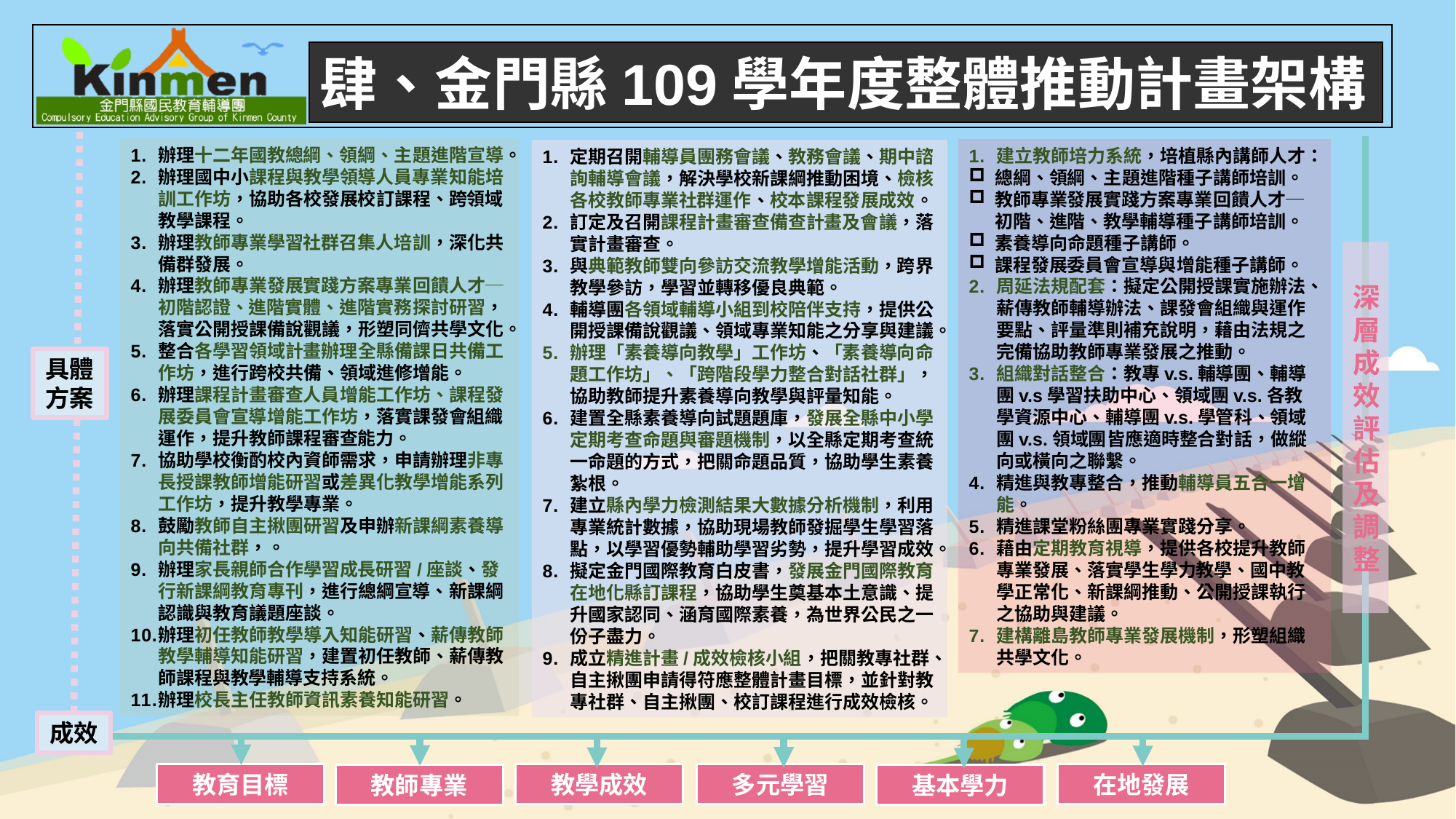

肆、金門縣109學年度整體推動計畫架構
辦理十二年國教總綱、領綱、主題進階宣導。
辦理國中小課程與教學領導人員專業知能培訓工作坊，協助各校發展校訂課程、跨領域教學課程。
辦理教師專業學習社群召集人培訓，深化共備群發展。
辦理教師專業發展實踐方案專業回饋人才─初階認證、進階實體、進階實務探討研習，落實公開授課備說觀議，形塑同儕共學文化。
整合各學習領域計畫辦理全縣備課日共備工作坊，進行跨校共備、領域進修增能。
辦理課程計畫審查人員增能工作坊、課程發展委員會宣導增能工作坊，落實課發會組織運作，提升教師課程審查能力。
協助學校衡酌校內資師需求，申請辦理非專長授課教師增能研習或差異化教學增能系列工作坊，提升教學專業。
鼓勵教師自主揪團研習及申辦新課綱素養導向共備社群，。
辦理家長親師合作學習成長研習/座談、發行新課綱教育專刊，進行總綱宣導、新課綱認識與教育議題座談。
辦理初任教師教學導入知能研習、薪傳教師教學輔導知能研習，建置初任教師、薪傳教師課程與教學輔導支持系統。
辦理校長主任教師資訊素養知能研習。
建立教師培力系統，培植縣內講師人才：
總綱、領綱、主題進階種子講師培訓。
教師專業發展實踐方案專業回饋人才─初階、進階、教學輔導種子講師培訓。
素養導向命題種子講師。
課程發展委員會宣導與增能種子講師。
周延法規配套：擬定公開授課實施辦法、薪傳教師輔導辦法、課發會組織與運作要點、評量準則補充說明，藉由法規之完備協助教師專業發展之推動。
組織對話整合：教專v.s.輔導團、輔導團v.s學習扶助中心、領域團v.s.各教學資源中心、輔導團v.s.學管科、領域團v.s.領域團皆應適時整合對話，做縱向或橫向之聯繫。
精進與教專整合，推動輔導員五合一增能。
精進課堂粉絲團專業實踐分享。
藉由定期教育視導，提供各校提升教師專業發展、落實學生學力教學、國中教學正常化、新課綱推動、公開授課執行之協助與建議。
建構離島教師專業發展機制，形塑組織共學文化。
定期召開輔導員團務會議、教務會議、期中諮詢輔導會議，解決學校新課綱推動困境、檢核各校教師專業社群運作、校本課程發展成效。
訂定及召開課程計畫審查備查計畫及會議，落實計畫審查。
與典範教師雙向參訪交流教學增能活動，跨界教學參訪，學習並轉移優良典範。
輔導團各領域輔導小組到校陪伴支持，提供公開授課備說觀議、領域專業知能之分享與建議。
辦理「素養導向教學」工作坊、「素養導向命題工作坊」、「跨階段學力整合對話社群」，協助教師提升素養導向教學與評量知能。
建置全縣素養導向試題題庫，發展全縣中小學定期考查命題與審題機制，以全縣定期考查統一命題的方式，把關命題品質，協助學生素養紮根。
建立縣內學力檢測結果大數據分析機制，利用專業統計數據，協助現場教師發掘學生學習落點，以學習優勢輔助學習劣勢，提升學習成效。
擬定金門國際教育白皮書，發展金門國際教育在地化縣訂課程，協助學生奠基本土意識、提升國家認同、涵育國際素養，為世界公民之一份子盡力。
成立精進計畫/成效檢核小組，把關教專社群、自主揪團申請得符應整體計畫目標，並針對教專社群、自主揪團、校訂課程進行成效檢核。

深
層
成
效
評
估
及
調
整

具體方案
成效
教育目標
教學成效
多元學習
在地發展
教師專業
基本學力